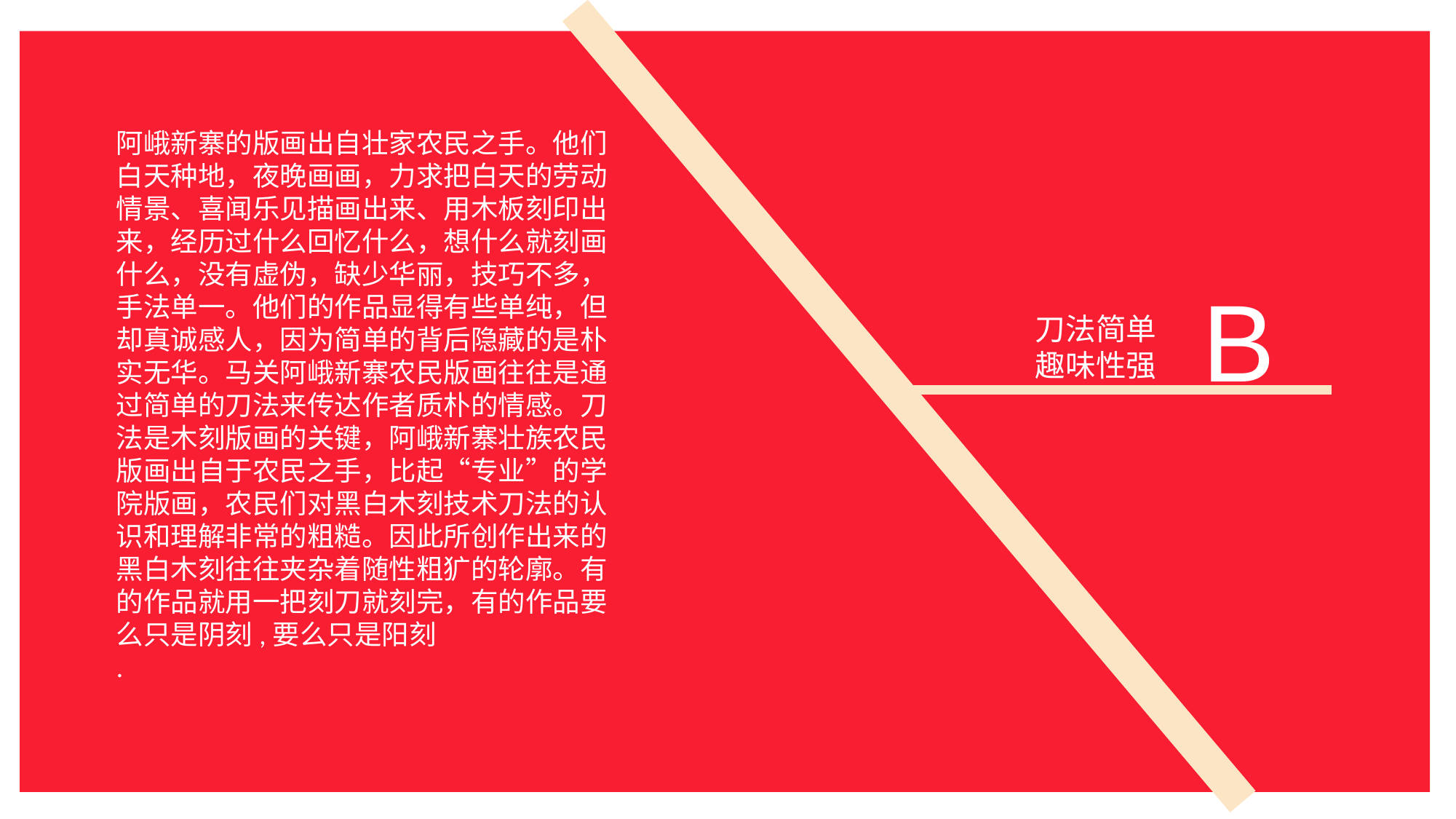

阿峨新寨的版画出自壮家农民之手。他们白天种地，夜晚画画，力求把白天的劳动情景、喜闻乐见描画出来、用木板刻印出来，经历过什么回忆什么，想什么就刻画什么，没有虚伪，缺少华丽，技巧不多，手法单一。他们的作品显得有些单纯，但却真诚感人，因为简单的背后隐藏的是朴实无华。马关阿峨新寨农民版画往往是通过简单的刀法来传达作者质朴的情感。刀法是木刻版画的关键，阿峨新寨壮族农民版画出自于农民之手，比起“专业”的学院版画，农民们对黑白木刻技术刀法的认识和理解非常的粗糙。因此所创作出来的黑白木刻往往夹杂着随性粗犷的轮廓。有的作品就用一把刻刀就刻完，有的作品要么只是阴刻,要么只是阳刻
.
B
刀法简单
趣味性强